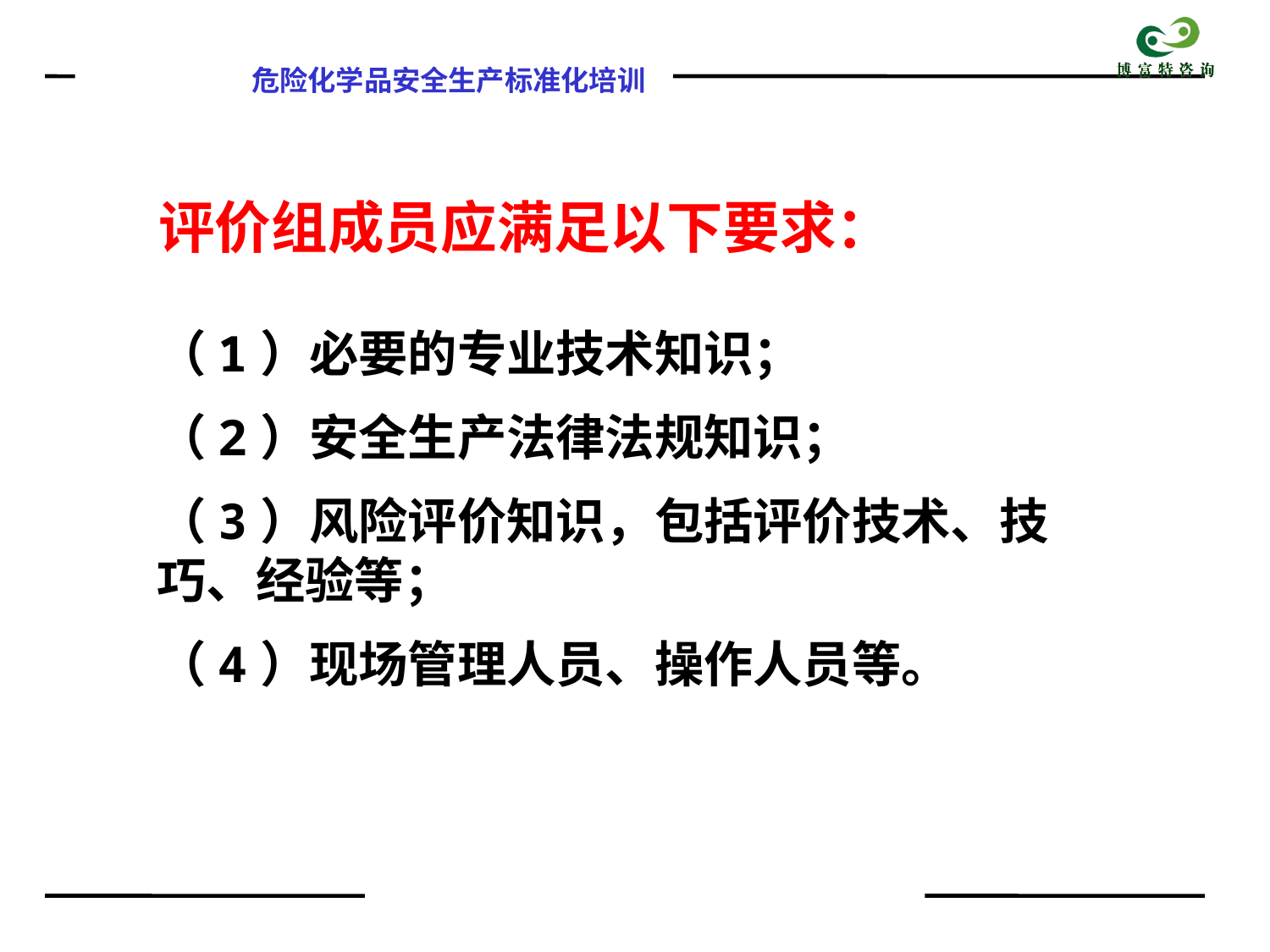

评价组成员应满足以下要求：
（1）必要的专业技术知识；
（2）安全生产法律法规知识；
（3）风险评价知识，包括评价技术、技巧、经验等；
（4）现场管理人员、操作人员等。